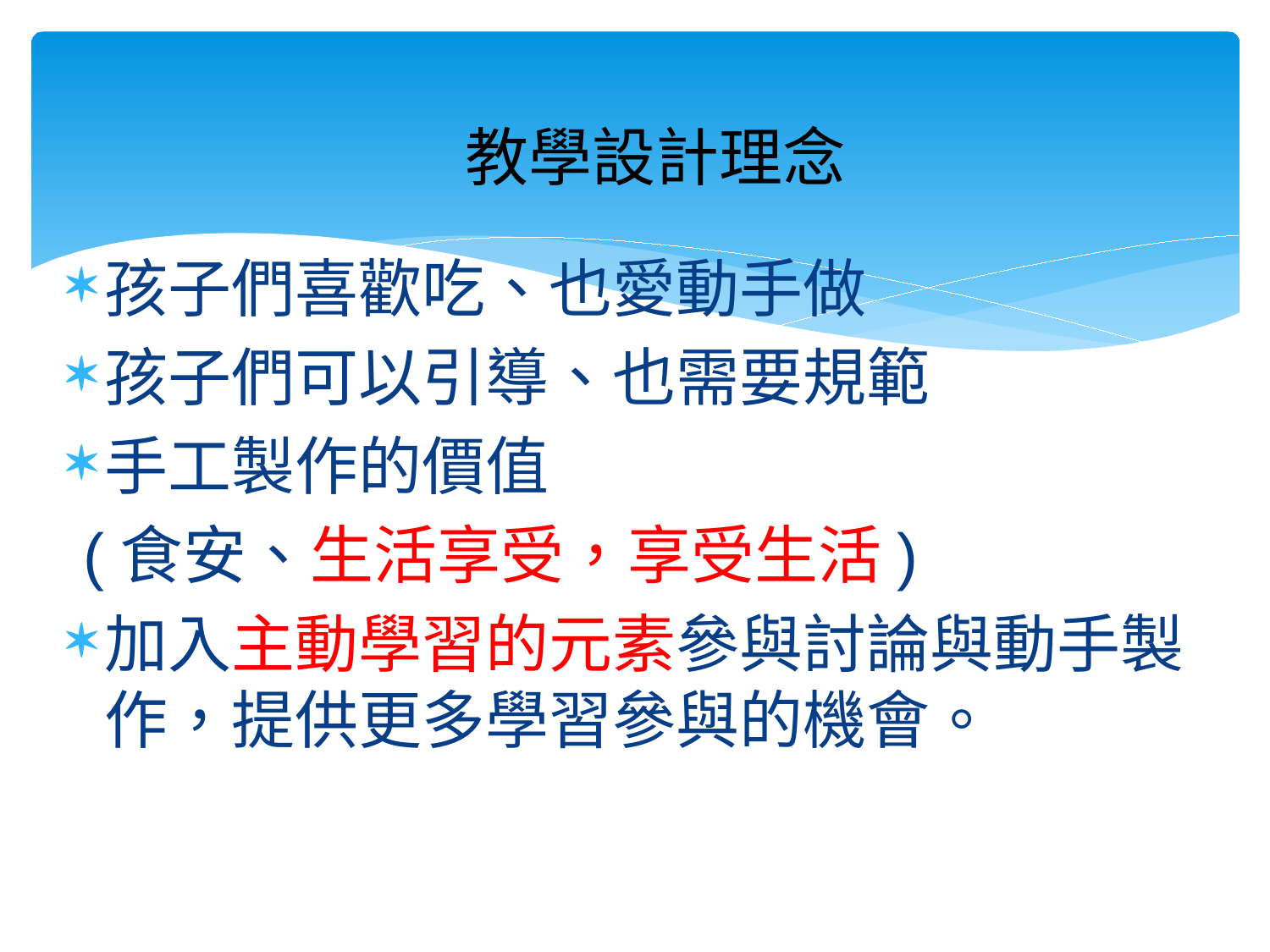

教學設計理念
孩子們喜歡吃、也愛動手做
孩子們可以引導、也需要規範
手工製作的價值
 (食安、生活享受，享受生活)
加入主動學習的元素參與討論與動手製作，提供更多學習參與的機會。